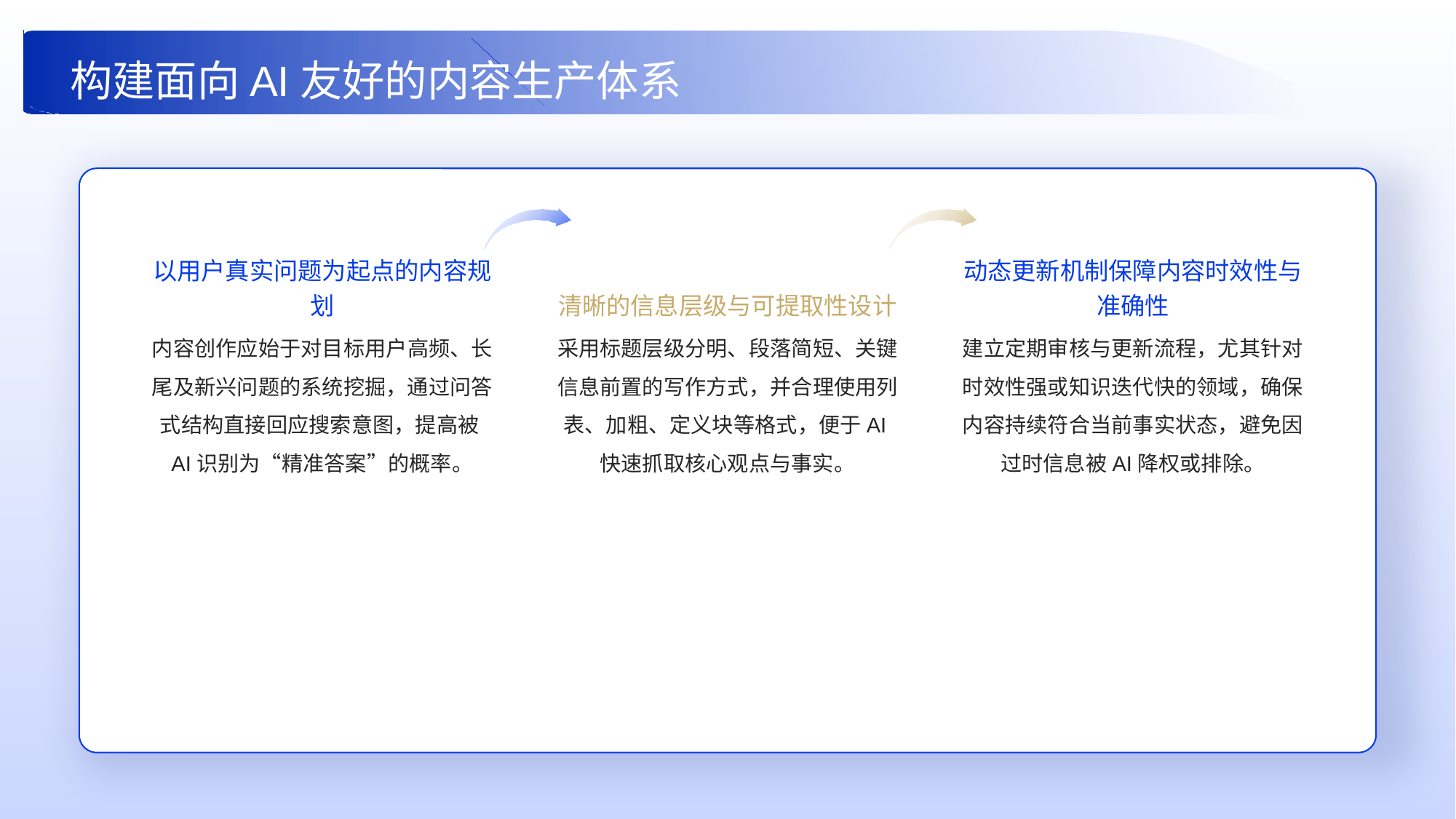

构建面向AI友好的内容生产体系

以用户真实问题为起点的内容规划
清晰的信息层级与可提取性设计
动态更新机制保障内容时效性与准确性
采用标题层级分明、段落简短、关键信息前置的写作方式，并合理使用列表、加粗、定义块等格式，便于AI快速抓取核心观点与事实。
建立定期审核与更新流程，尤其针对时效性强或知识迭代快的领域，确保内容持续符合当前事实状态，避免因过时信息被AI降权或排除。
内容创作应始于对目标用户高频、长尾及新兴问题的系统挖掘，通过问答式结构直接回应搜索意图，提高被AI识别为“精准答案”的概率。